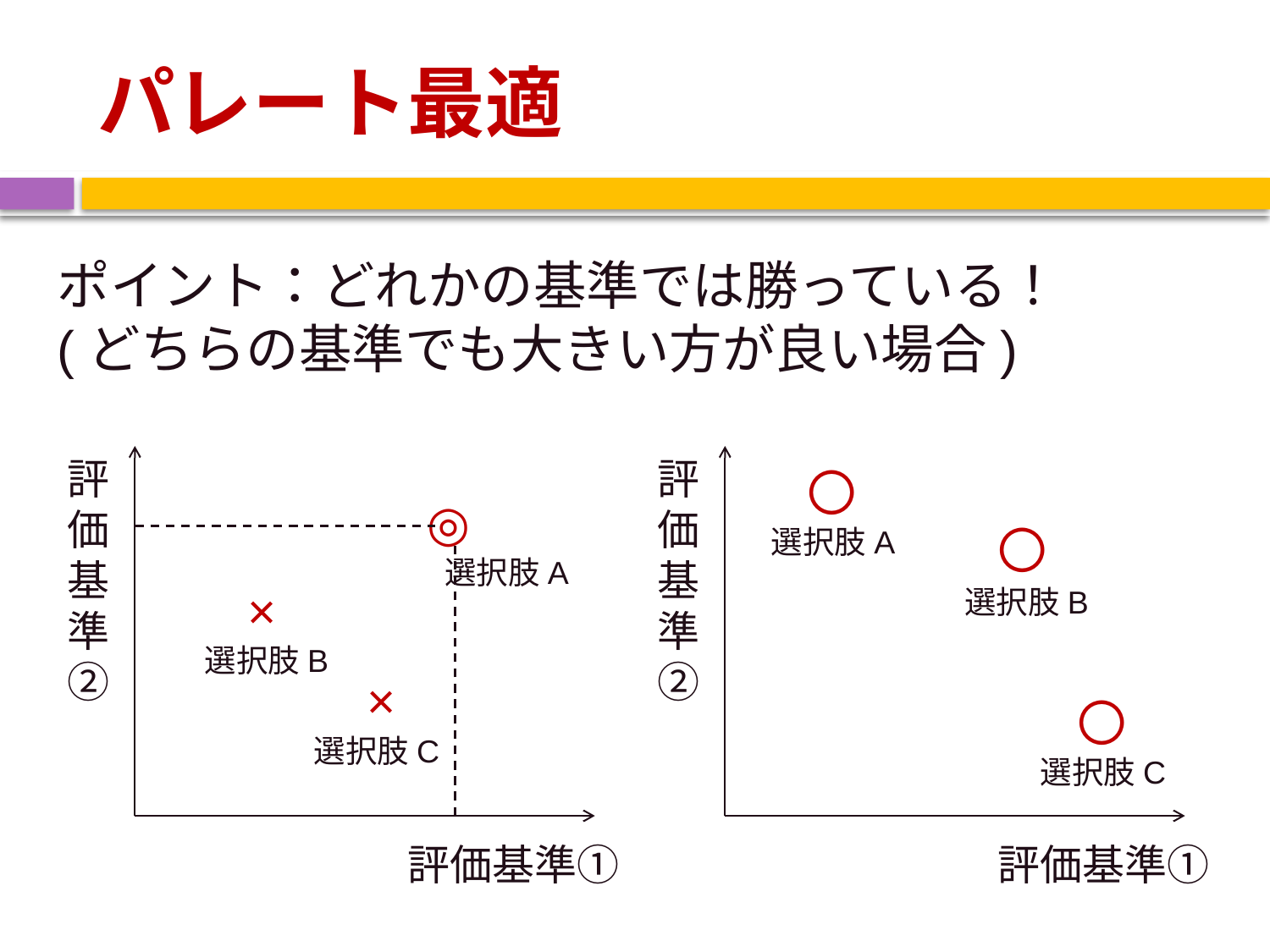

# パレート最適
ポイント：どれかの基準では勝っている！
(どちらの基準でも大きい方が良い場合)
評価基準②
評価基準②
〇
◎
〇
選択肢A
選択肢A
×
選択肢B
選択肢B
×
〇
選択肢C
選択肢C
評価基準①
評価基準①